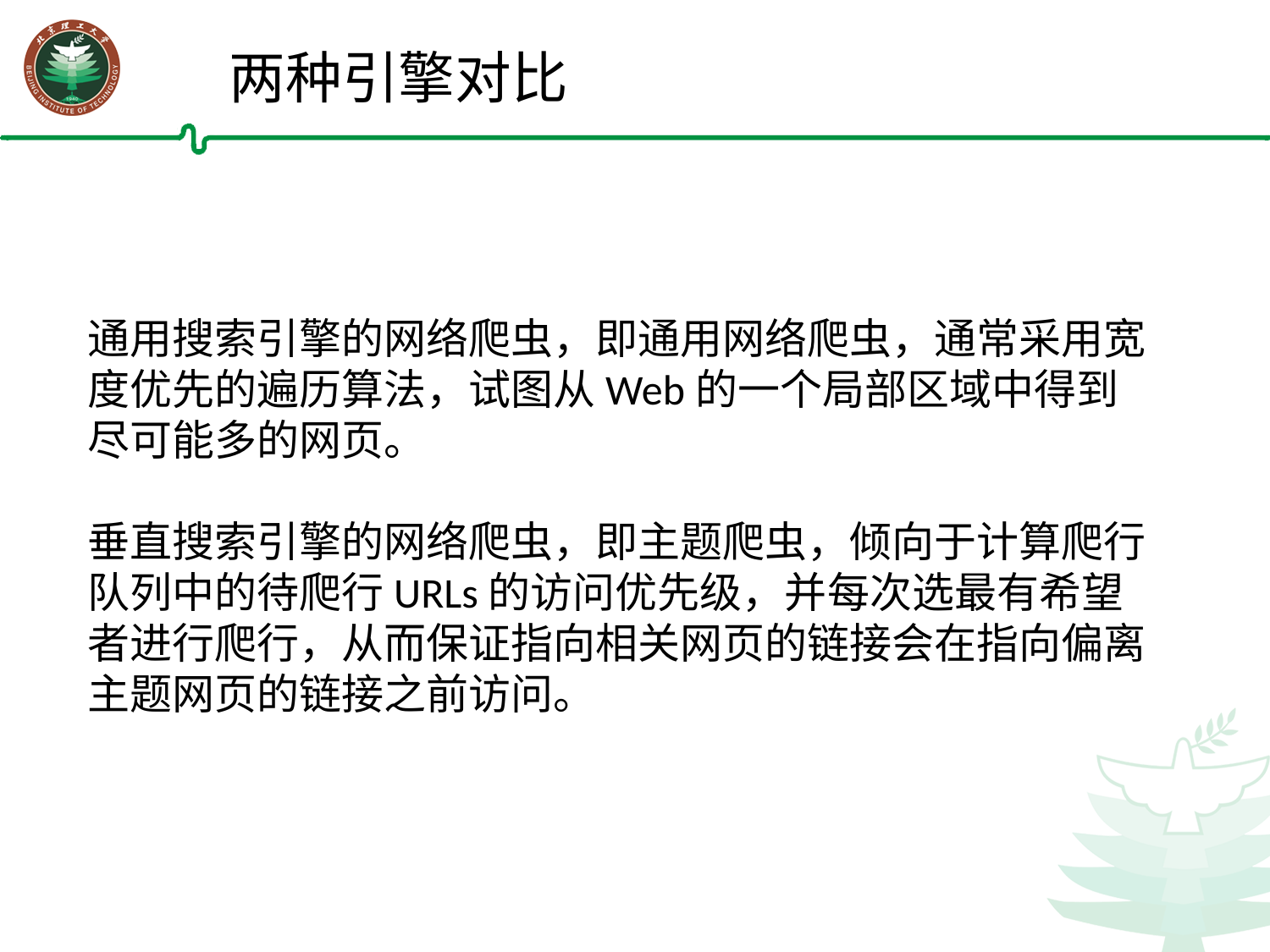

两种引擎对比
通用搜索引擎的网络爬虫，即通用网络爬虫，通常采用宽度优先的遍历算法，试图从Web的一个局部区域中得到尽可能多的网页。

垂直搜索引擎的网络爬虫，即主题爬虫，倾向于计算爬行队列中的待爬行URLs的访问优先级，并每次选最有希望者进行爬行，从而保证指向相关网页的链接会在指向偏离主题网页的链接之前访问。